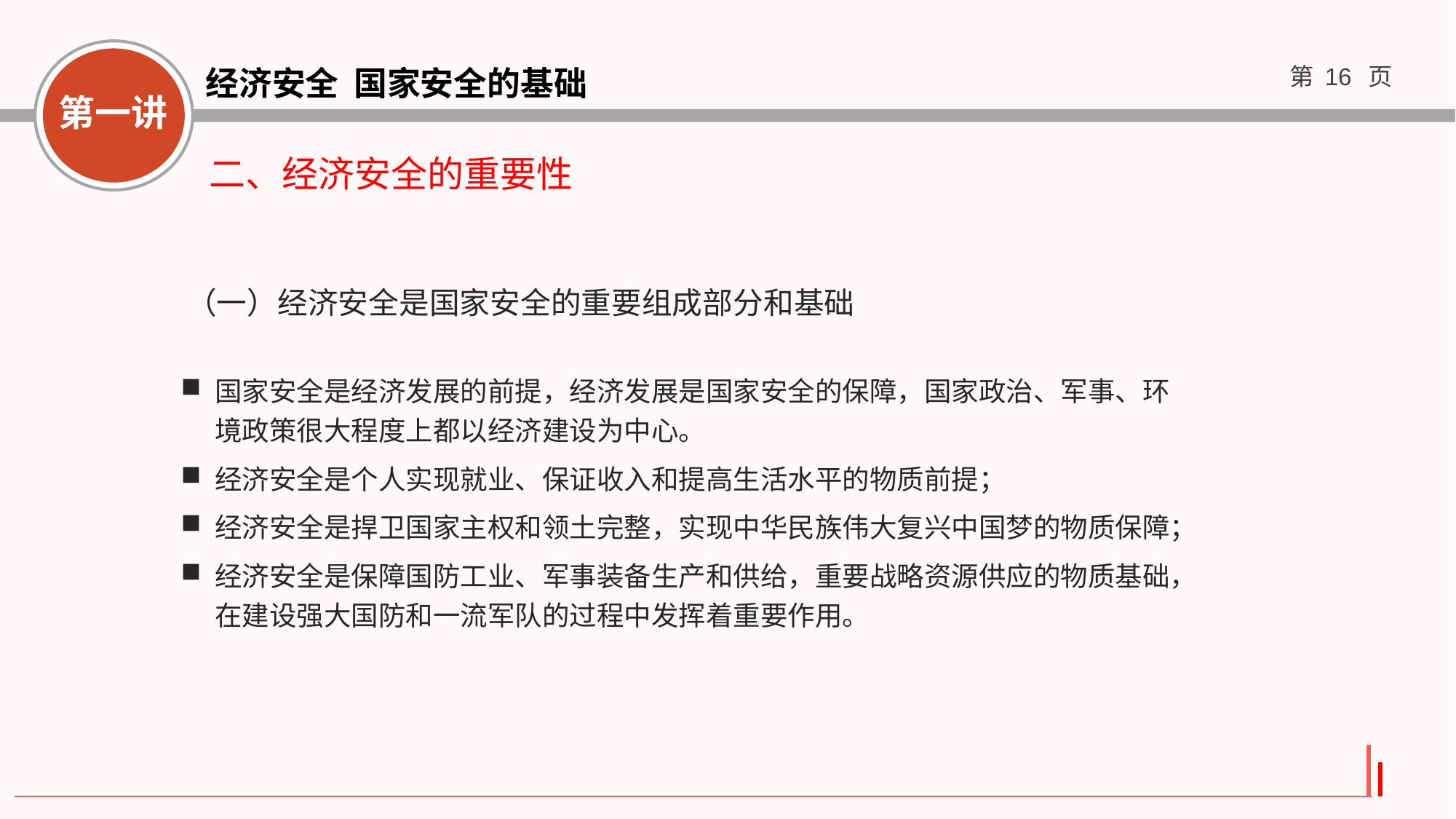

二、经济安全的重要性
（一）经济安全是国家安全的重要组成部分和基础
国家安全是经济发展的前提，经济发展是国家安全的保障，国家政治、军事、环境政策很大程度上都以经济建设为中心。
经济安全是个人实现就业、保证收入和提高生活水平的物质前提；
经济安全是捍卫国家主权和领土完整，实现中华民族伟大复兴中国梦的物质保障；
经济安全是保障国防工业、军事装备生产和供给，重要战略资源供应的物质基础，在建设强大国防和一流军队的过程中发挥着重要作用。